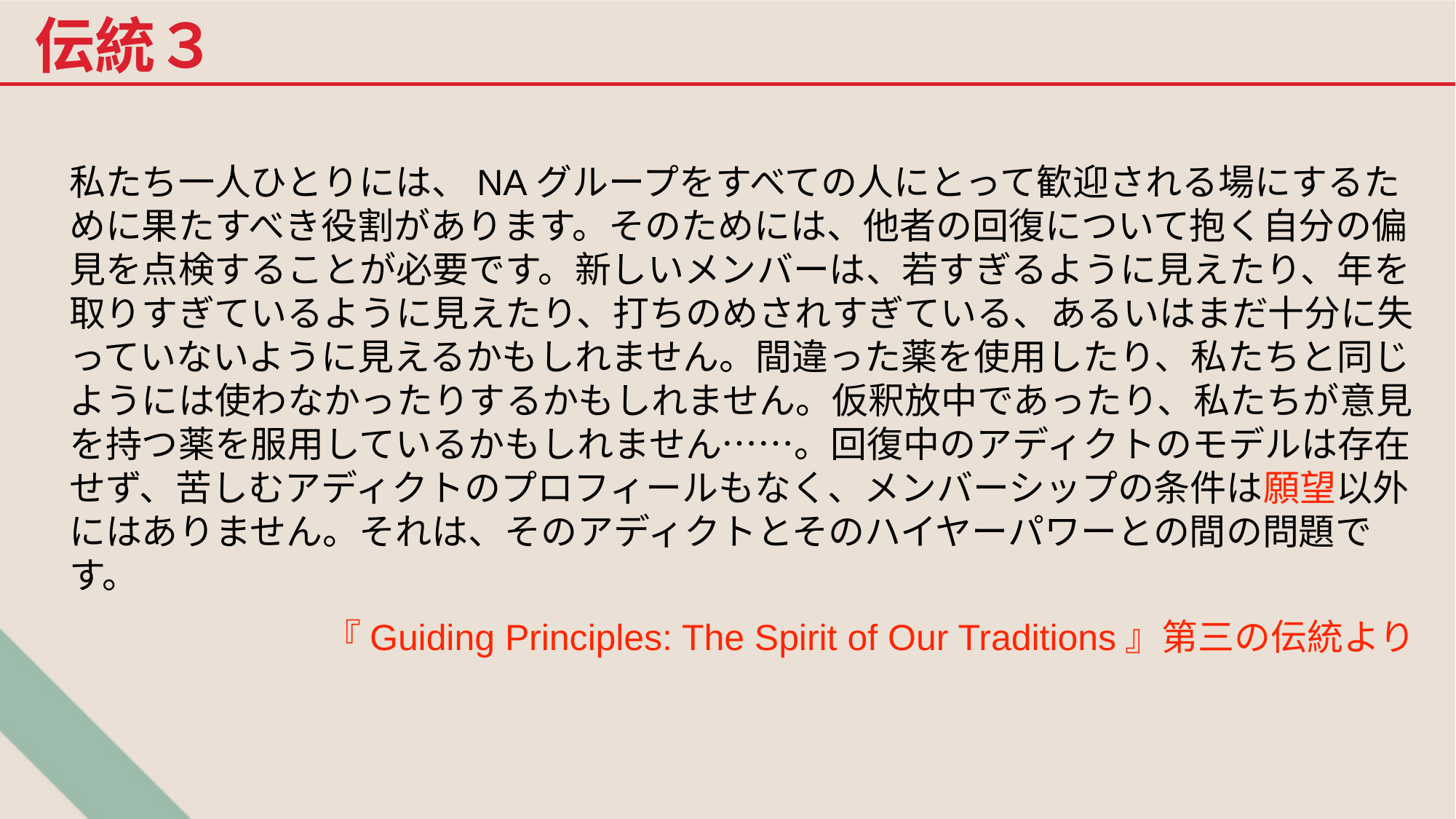

伝統３

私たち一人ひとりには、NAグループをすべての人にとって歓迎される場にするために果たすべき役割があります。そのためには、他者の回復について抱く自分の偏見を点検することが必要です。新しいメンバーは、若すぎるように見えたり、年を取りすぎているように見えたり、打ちのめされすぎている、あるいはまだ十分に失っていないように見えるかもしれません。間違った薬を使用したり、私たちと同じようには使わなかったりするかもしれません。仮釈放中であったり、私たちが意見を持つ薬を服用しているかもしれません……。回復中のアディクトのモデルは存在せず、苦しむアディクトのプロフィールもなく、メンバーシップの条件は願望以外にはありません。それは、そのアディクトとそのハイヤーパワーとの間の問題です。
『Guiding Principles: The Spirit of Our Traditions』第三の伝統より